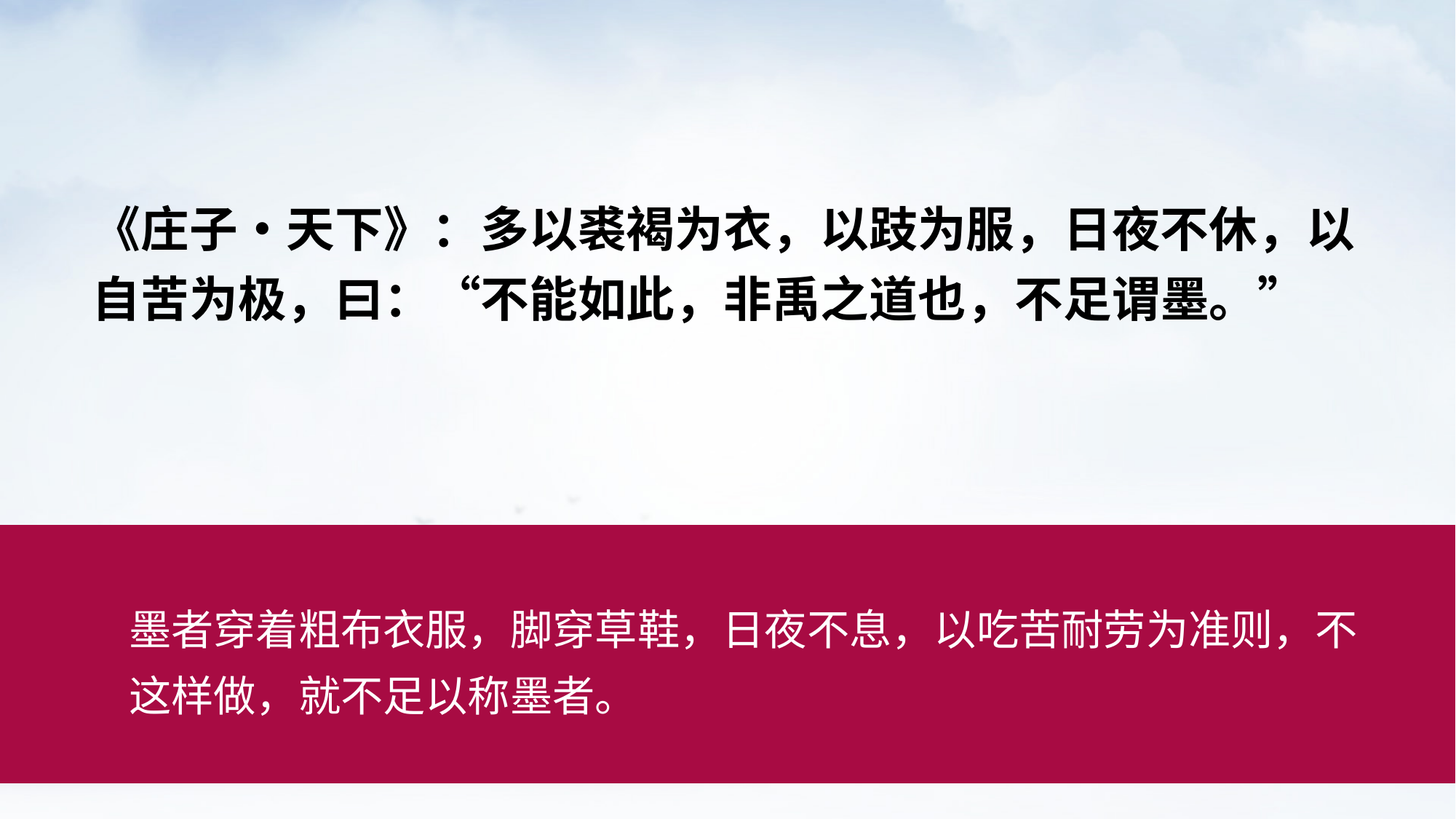

《庄子•天下》：多以裘褐为衣，以跂为服，日夜不休，以自苦为极，曰：“不能如此，非禹之道也，不足谓墨。”
墨者穿着粗布衣服，脚穿草鞋，日夜不息，以吃苦耐劳为准则，不这样做，就不足以称墨者。